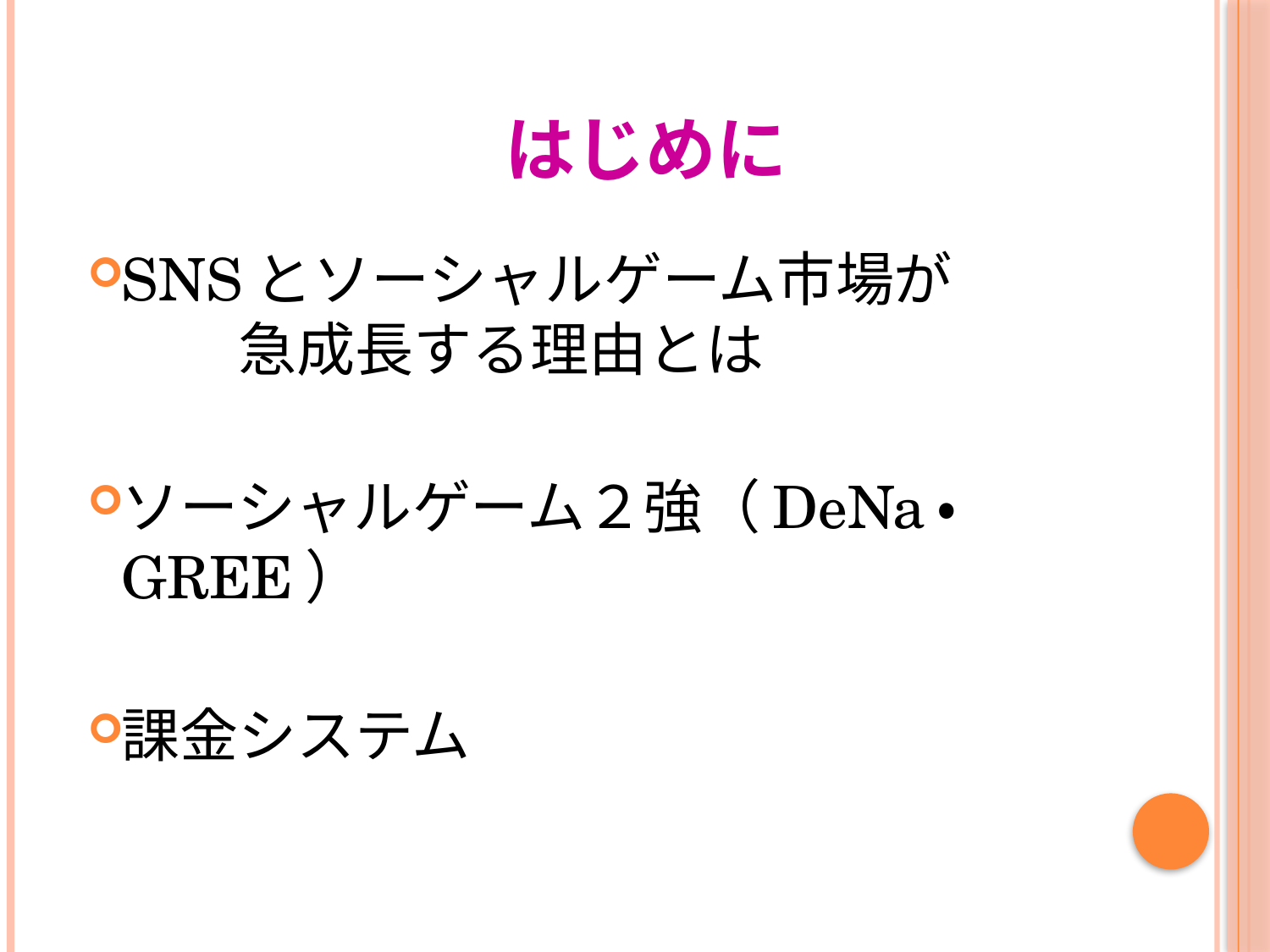

# はじめに
SNSとソーシャルゲーム市場が　　　　急成長する理由とは

ソーシャルゲーム２強（DeNa・GREE）

課金システム